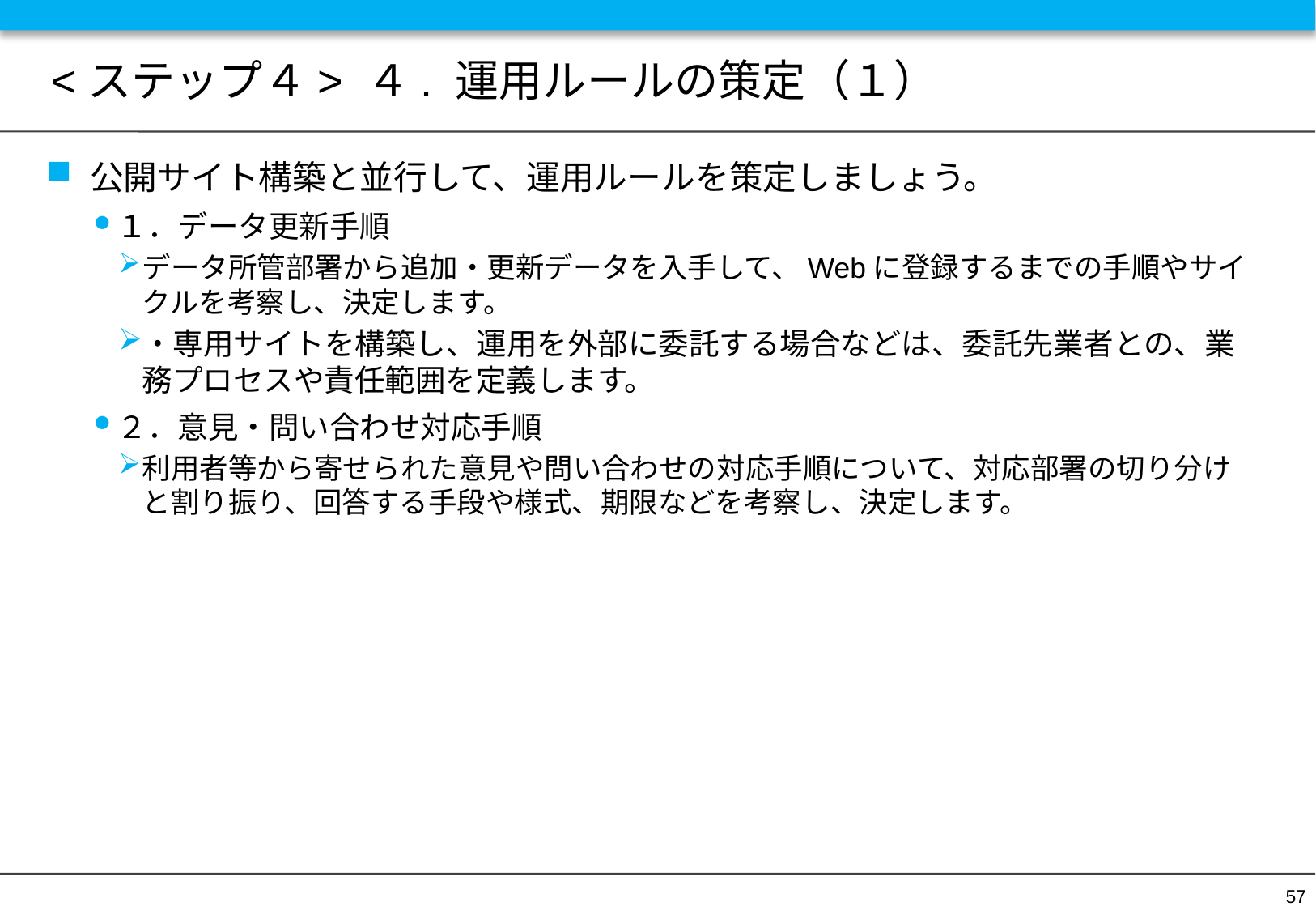

# <ステップ４> ４. 運用ルールの策定（１）
公開サイト構築と並行して、運用ルールを策定しましょう。
１．データ更新手順
データ所管部署から追加・更新データを入手して、Webに登録するまでの手順やサイクルを考察し、決定します。
・専用サイトを構築し、運用を外部に委託する場合などは、委託先業者との、業務プロセスや責任範囲を定義します。
２．意見・問い合わせ対応手順
利用者等から寄せられた意見や問い合わせの対応手順について、対応部署の切り分けと割り振り、回答する手段や様式、期限などを考察し、決定します。

57